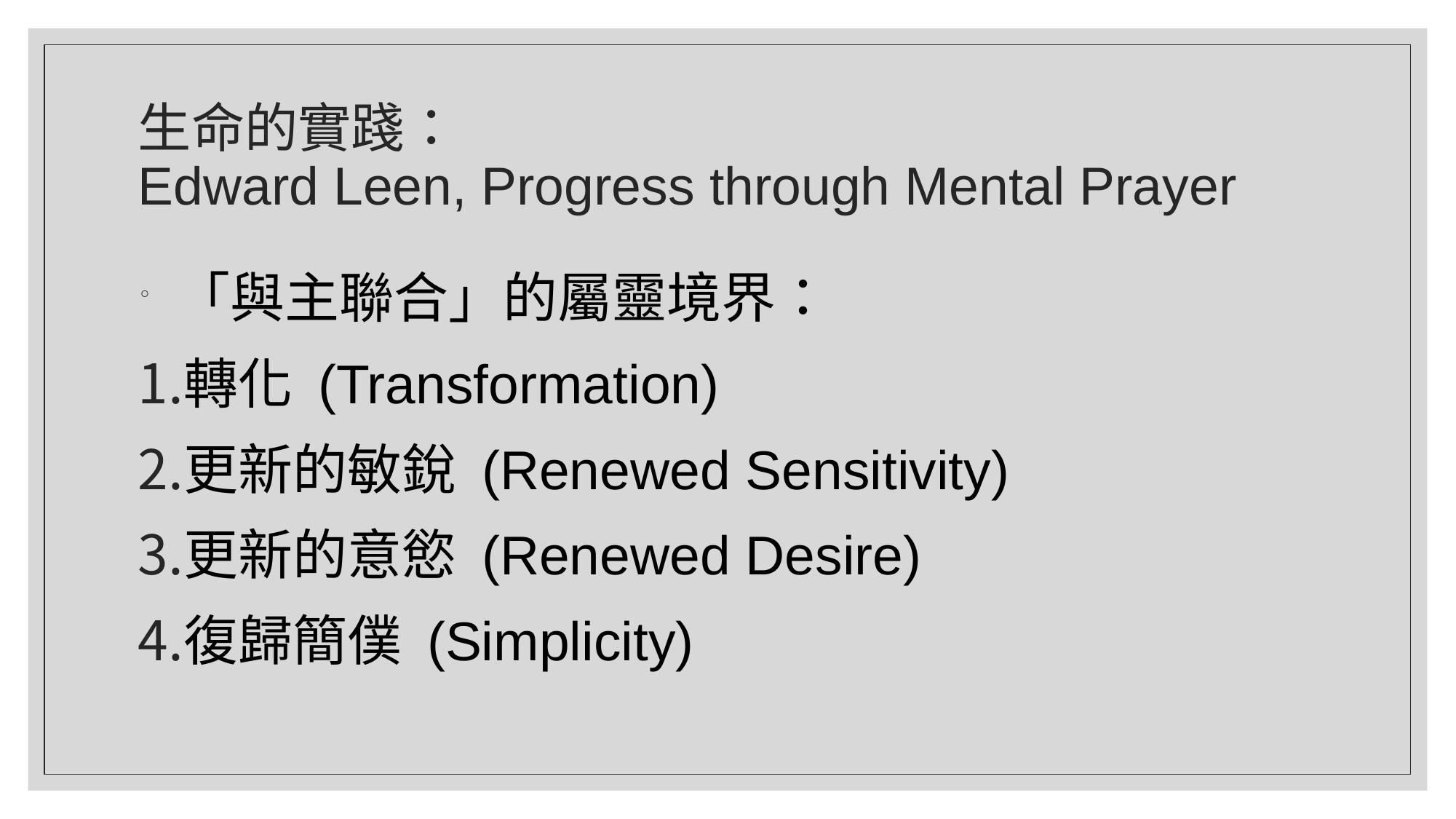

# 生命的實踐： Edward Leen, Progress through Mental Prayer
  「與主聯合」的屬靈境界：
轉化 (Transformation)
更新的敏銳 (Renewed Sensitivity)
更新的意慾 (Renewed Desire)
復歸簡僕 (Simplicity)